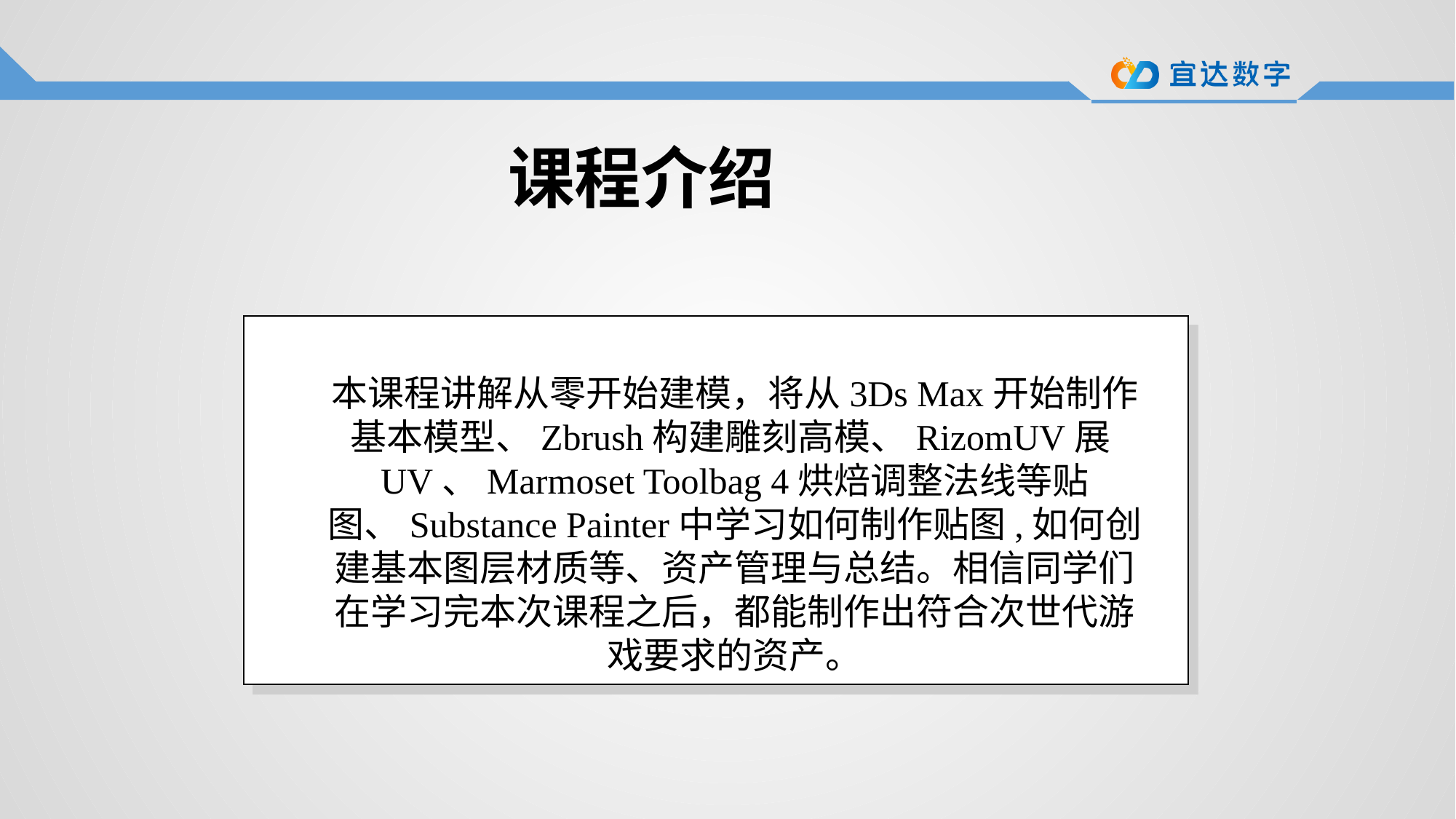

课程介绍

本课程讲解从零开始建模，将从3Ds Max开始制作基本模型、Zbrush构建雕刻高模、RizomUV展UV、Marmoset Toolbag 4烘焙调整法线等贴图、Substance Painter中学习如何制作贴图,如何创建基本图层材质等、资产管理与总结。相信同学们在学习完本次课程之后，都能制作出符合次世代游戏要求的资产。